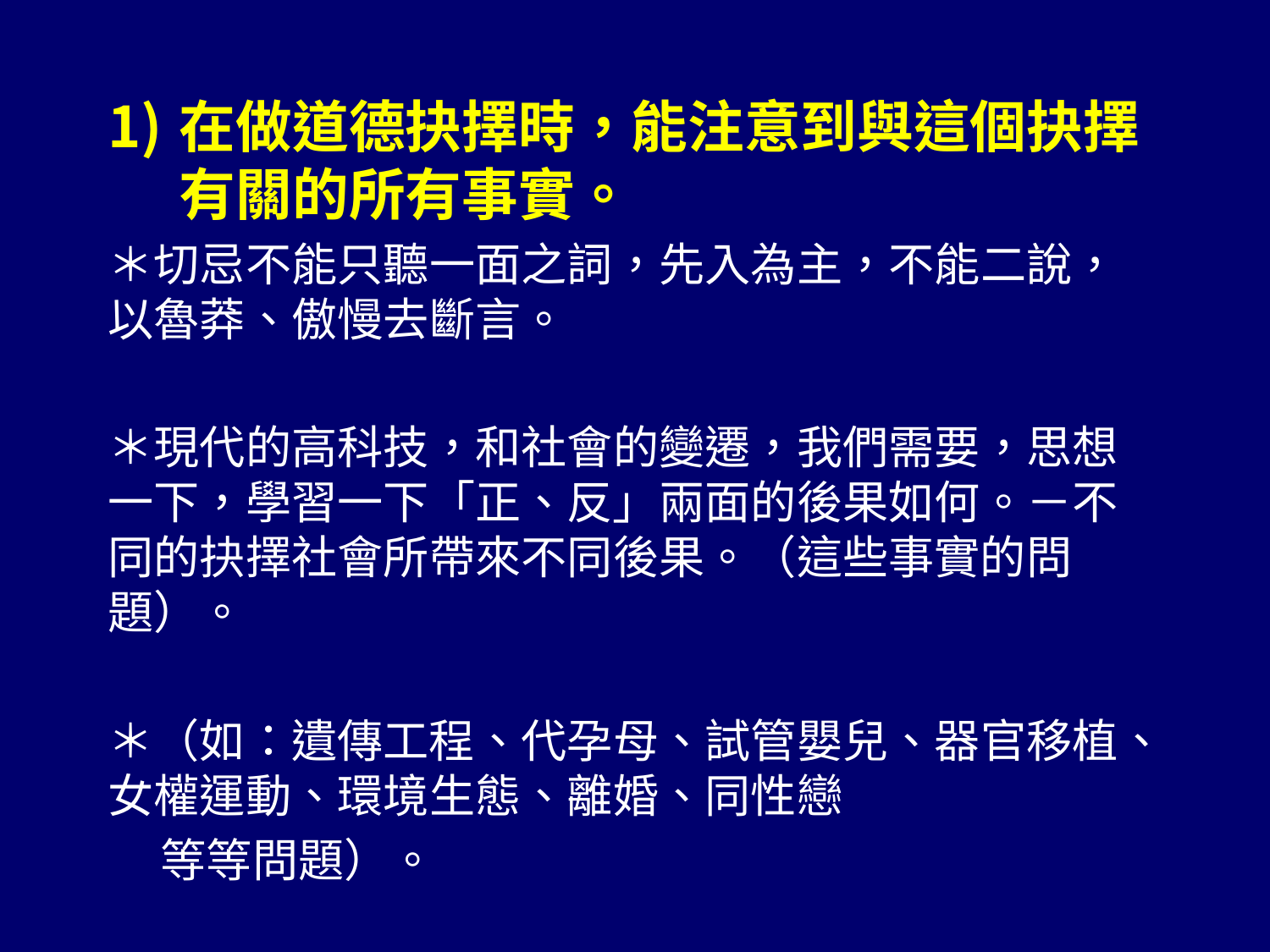

在做道德抉擇時，能注意到與這個抉擇有關的所有事實。
＊切忌不能只聽一面之詞，先入為主，不能二說，以魯莽、傲慢去斷言。

＊現代的高科技，和社會的變遷，我們需要，思想一下，學習一下「正、反」兩面的後果如何。－不同的抉擇社會所帶來不同後果。（這些事實的問題）。

＊（如：遺傳工程、代孕母、試管嬰兒、器官移植、女權運動、環境生態、離婚、同性戀
    等等問題）。